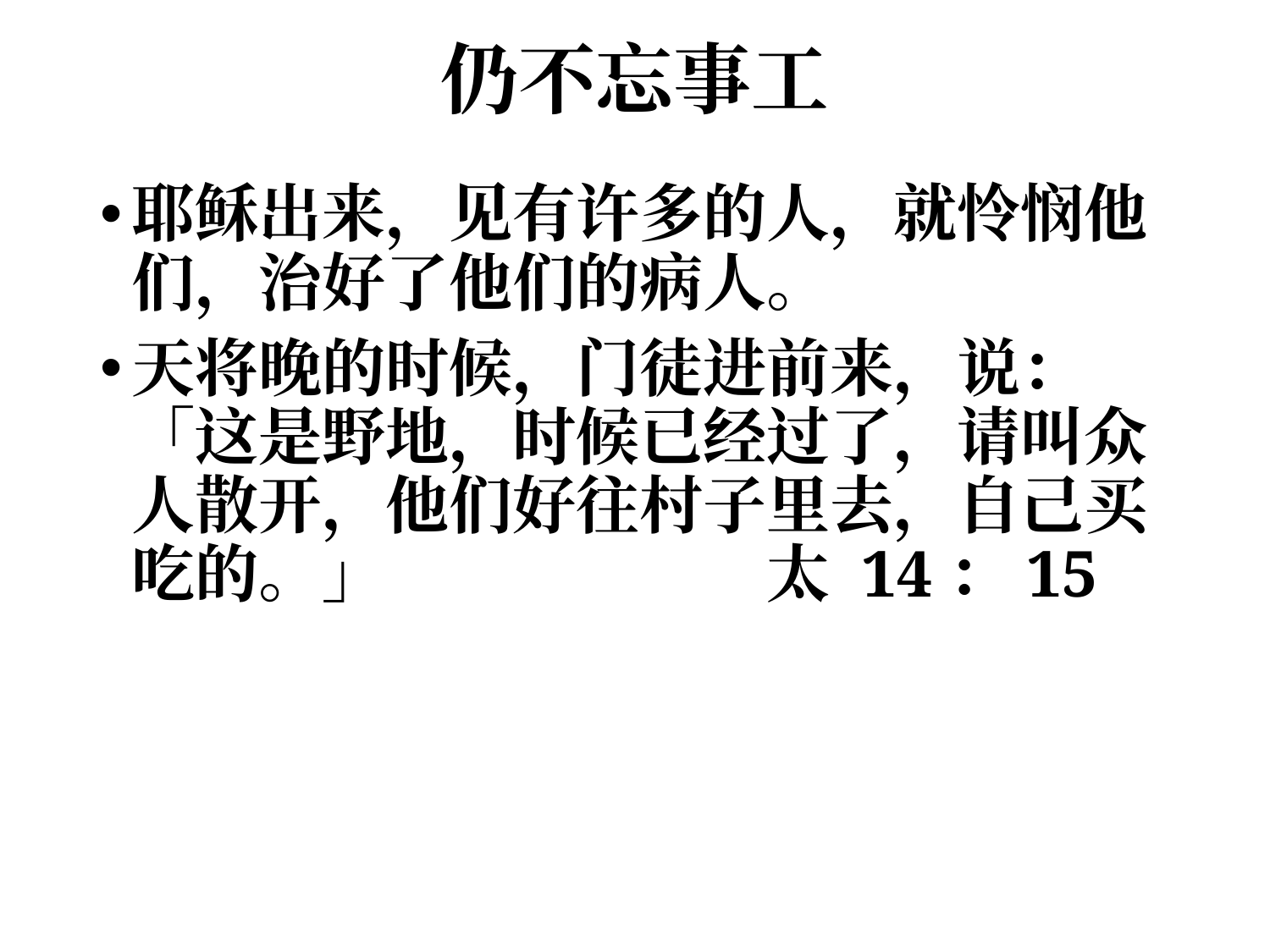

# 仍不忘事工
耶稣出来，见有许多的人，就怜悯他们，治好了他们的病人。
天将晚的时候，门徒进前来，说：「这是野地，时候已经过了，请叫众人散开，他们好往村子里去，自己买吃的。」 			太 14：15